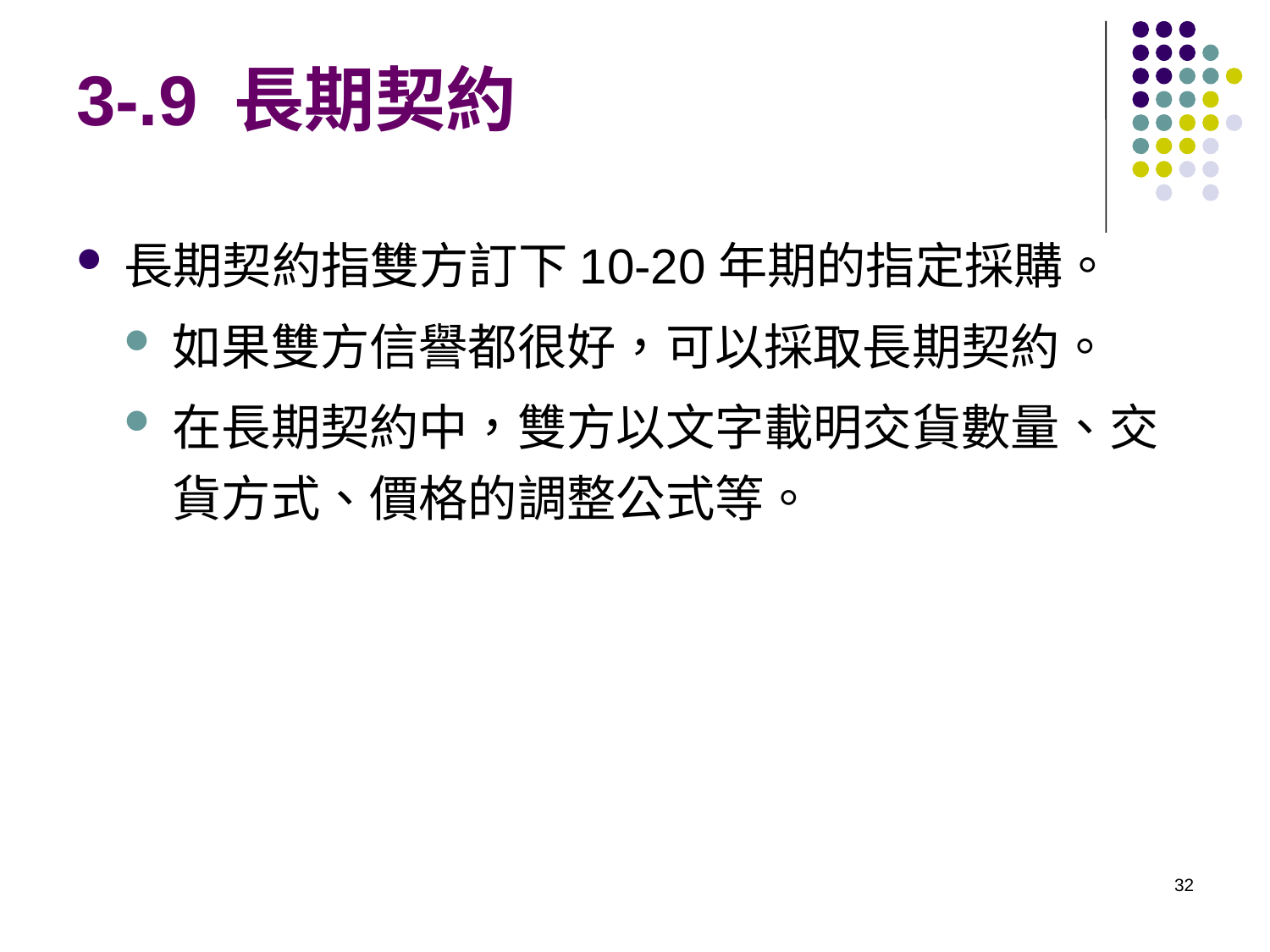

# 3-.9 長期契約
長期契約指雙方訂下10-20年期的指定採購。
如果雙方信譽都很好，可以採取長期契約。
在長期契約中，雙方以文字載明交貨數量、交貨方式、價格的調整公式等。

32